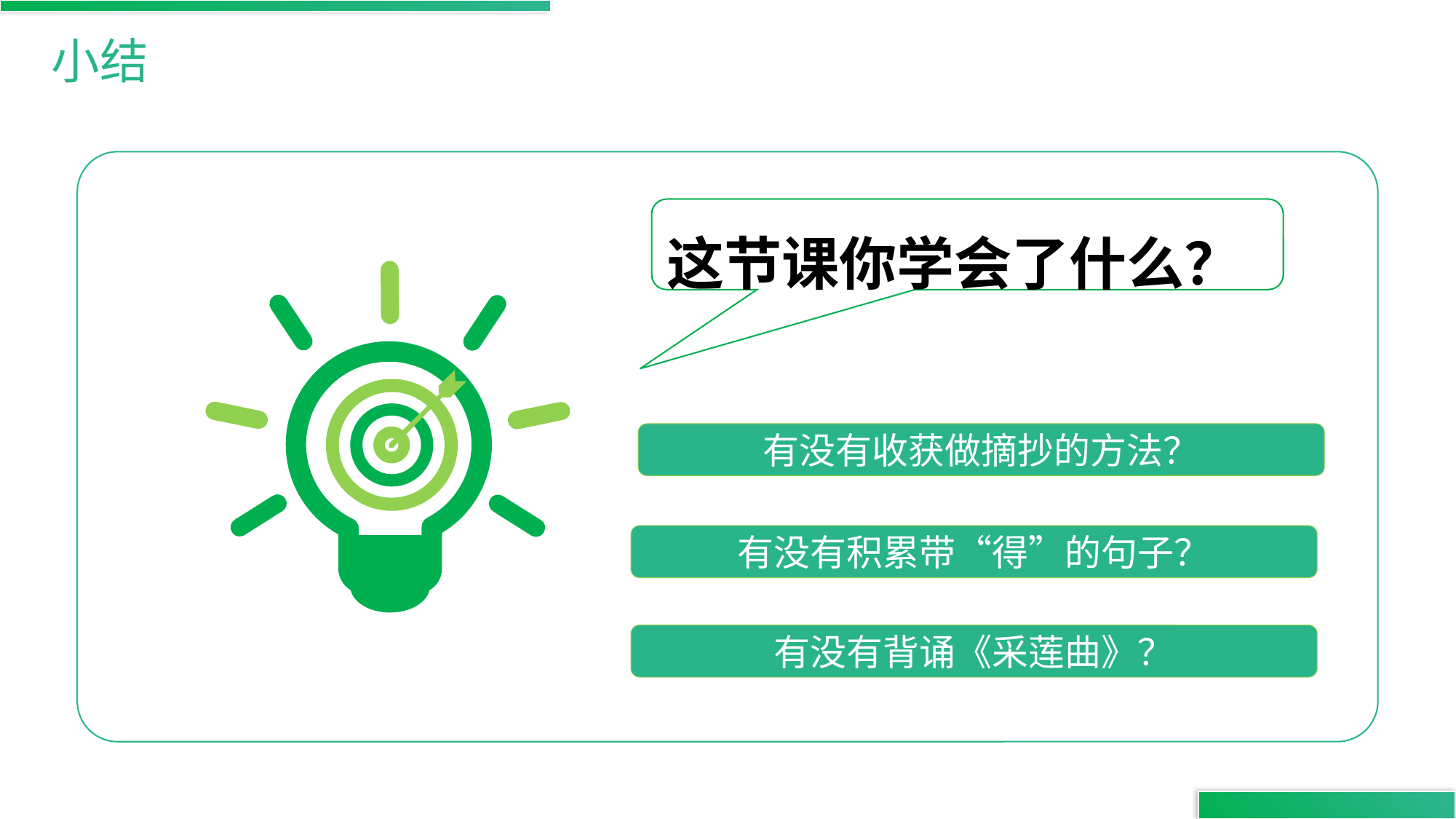

小结
这节课你学会了什么？

有没有收获做摘抄的方法？
有没有积累带“得”的句子？
有没有背诵《采莲曲》？